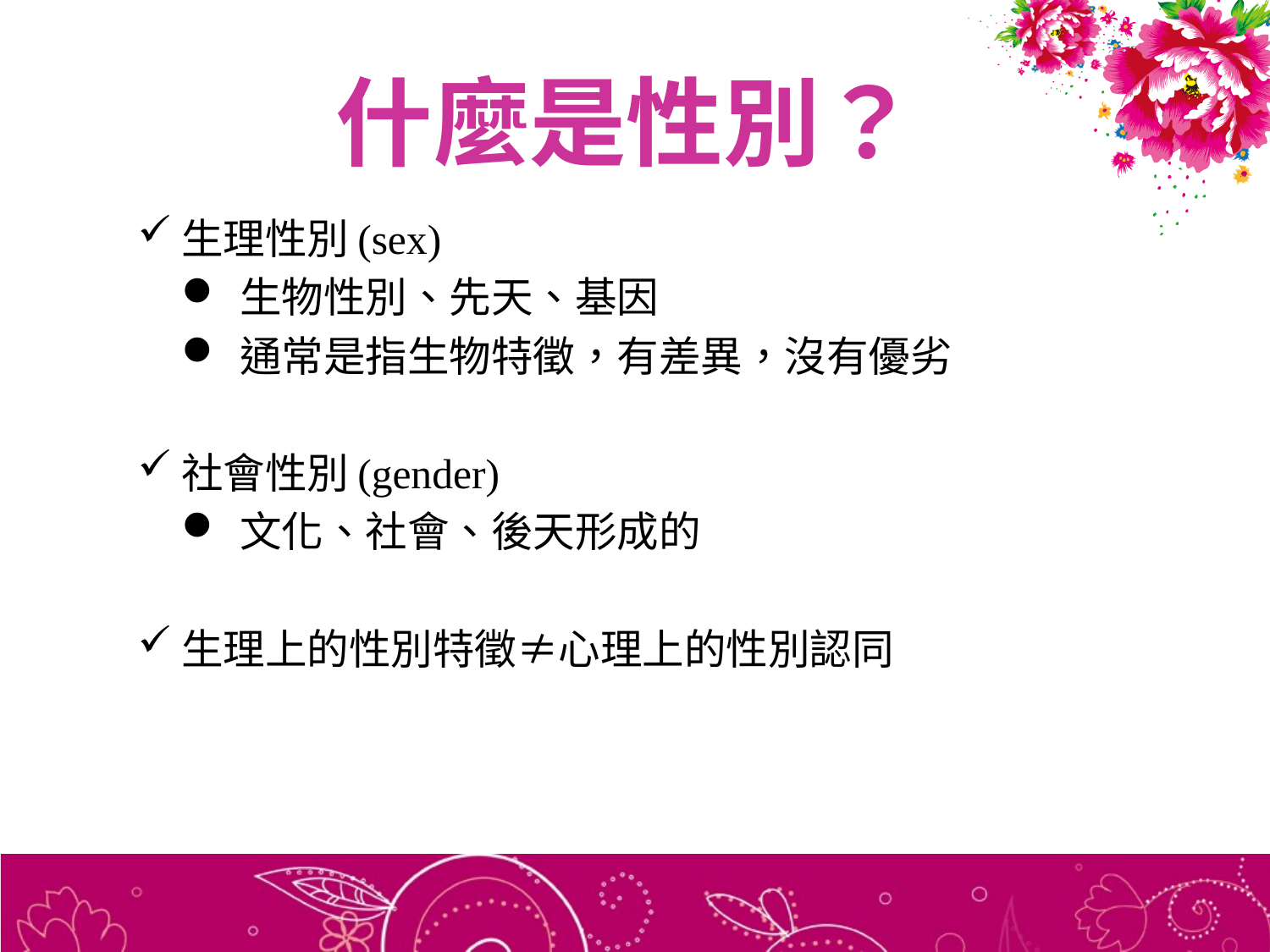

# 什麼是性別？
生理性別(sex)
生物性別、先天、基因
通常是指生物特徵，有差異，沒有優劣

社會性別(gender)
文化、社會、後天形成的

生理上的性別特徵≠心理上的性別認同